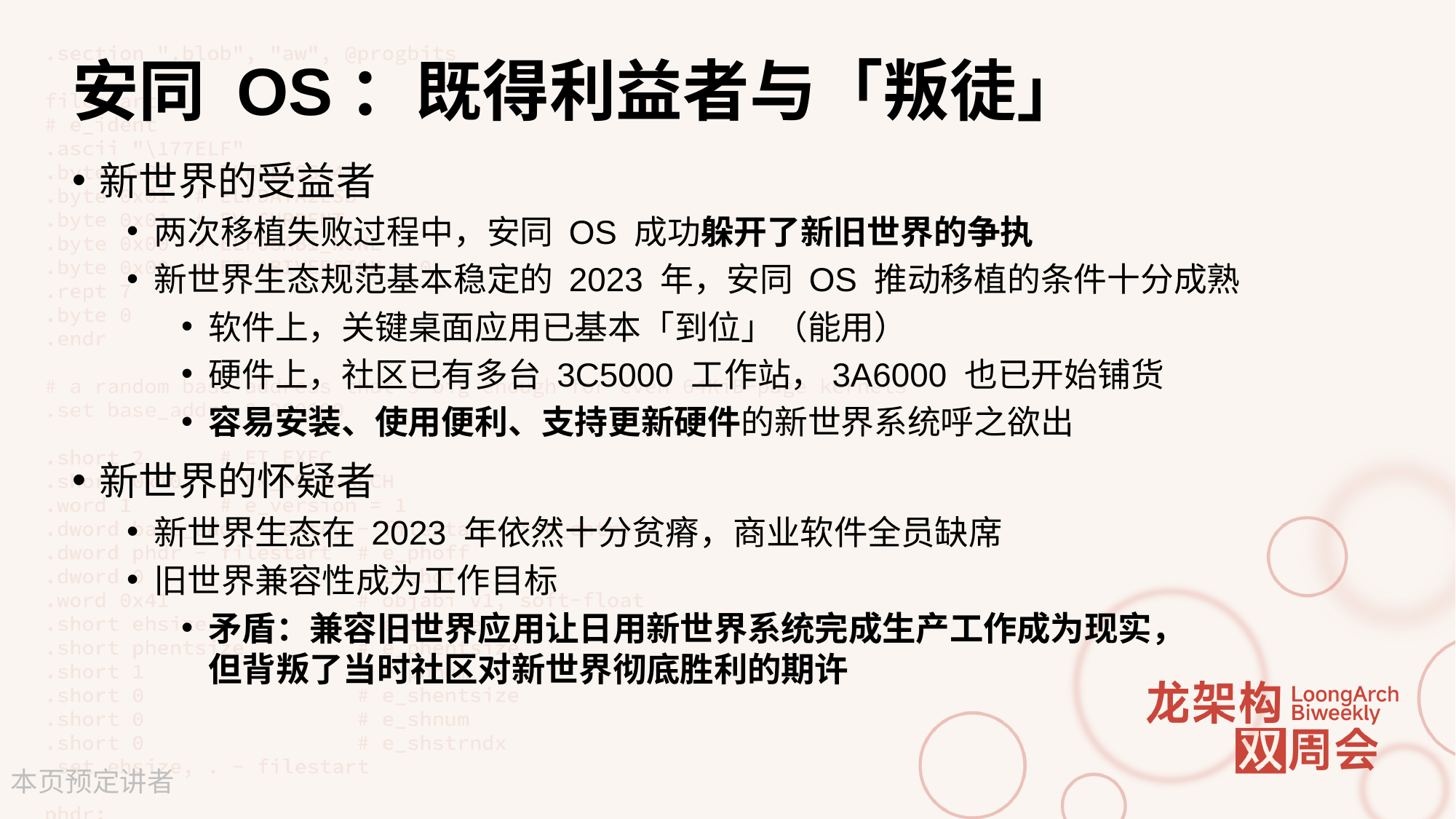

# 安同 OS：既得利益者与「叛徒」
新世界的受益者
两次移植失败过程中，安同 OS 成功躲开了新旧世界的争执
新世界生态规范基本稳定的 2023 年，安同 OS 推动移植的条件十分成熟
软件上，关键桌面应用已基本「到位」（能用）
硬件上，社区已有多台 3C5000 工作站，3A6000 也已开始铺货
容易安装、使用便利、支持更新硬件的新世界系统呼之欲出
新世界的怀疑者
新世界生态在 2023 年依然十分贫瘠，商业软件全员缺席
旧世界兼容性成为工作目标
矛盾：兼容旧世界应用让日用新世界系统完成生产工作成为现实，
但背叛了当时社区对新世界彻底胜利的期许